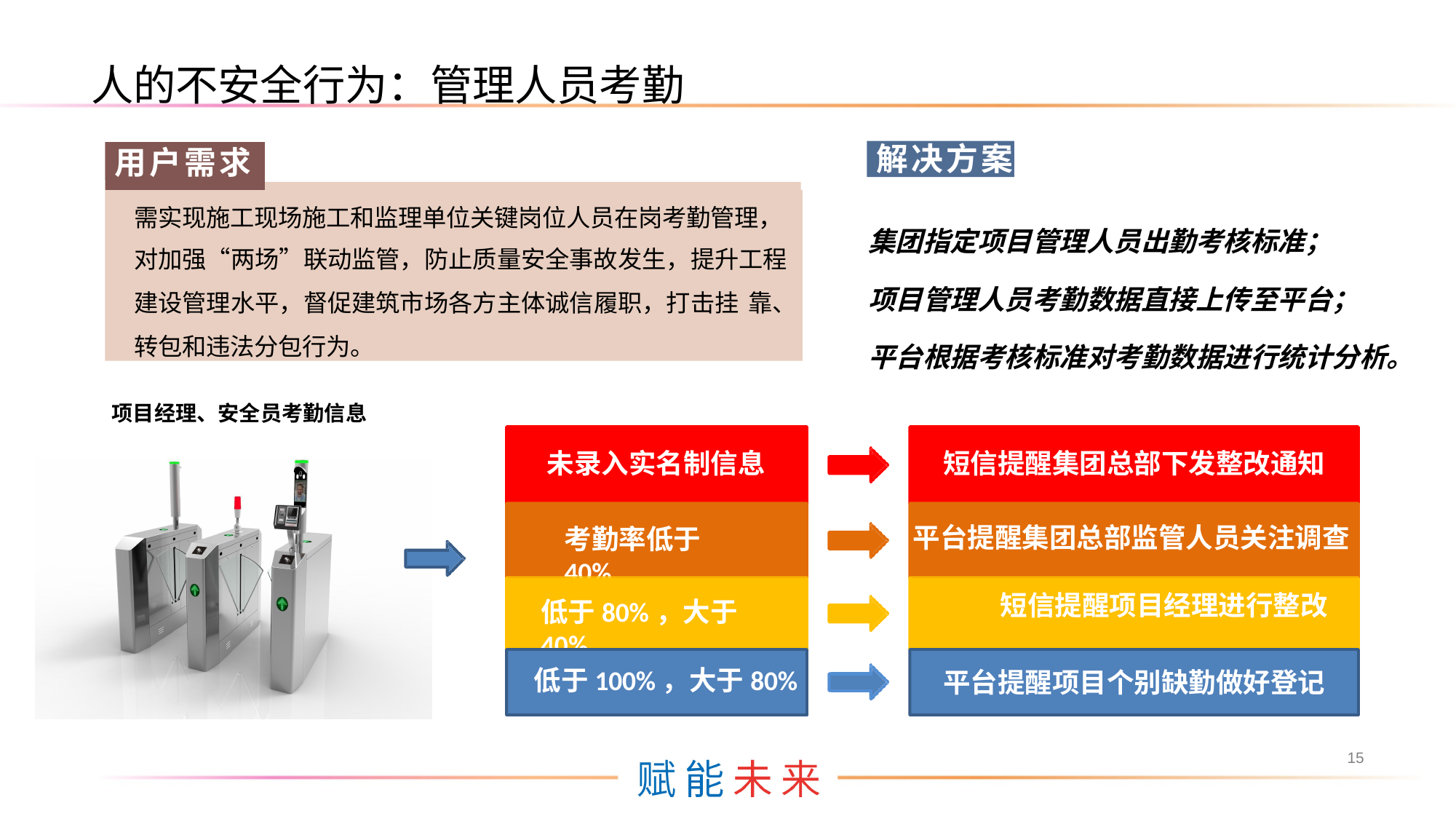

人的不安全行为：管理人员考勤
解决方案
用户需求

需实现施工现场施工和监理单位关键岗位人员在岗考勤管理，  对加强“两场”联动监管，防止质量安全事故发生，提升工程
建设管理水平，督促建筑市场各方主体诚信履职，打击挂 靠、 转包和违法分包行为。
集团指定项目管理人员出勤考核标准；
项目管理人员考勤数据直接上传至平台；
平台根据考核标准对考勤数据进行统计分析。
项目经理、安全员考勤信息

未录入实名制信息
短信提醒集团总部下发整改通知

平台提醒集团总部监管人员关注调查
考勤率低于40%

短信提醒项目经理进行整改
低于80%，大于40%

低于100%，大于80%
平台提醒项目个别缺勤做好登记

15